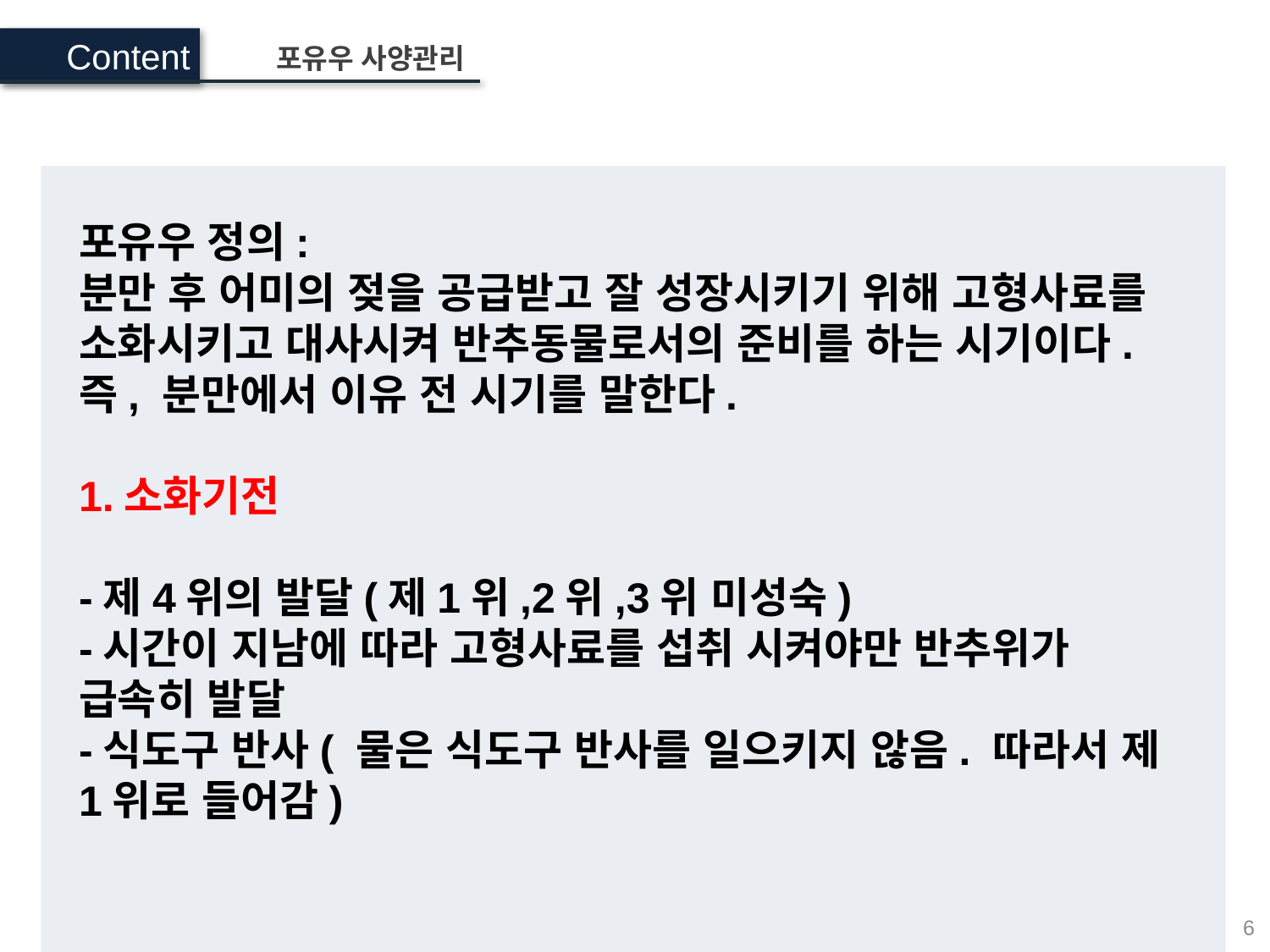

Content
포유우 사양관리

포유우 정의:
분만 후 어미의 젖을 공급받고 잘 성장시키기 위해 고형사료를 소화시키고 대사시켜 반추동물로서의 준비를 하는 시기이다. 즉, 분만에서 이유 전 시기를 말한다.

1.소화기전

-제4위의 발달(제1위,2위,3위 미성숙)
-시간이 지남에 따라 고형사료를 섭취 시켜야만 반추위가 급속히 발달
-식도구 반사( 물은 식도구 반사를 일으키지 않음. 따라서 제1위로 들어감)
6